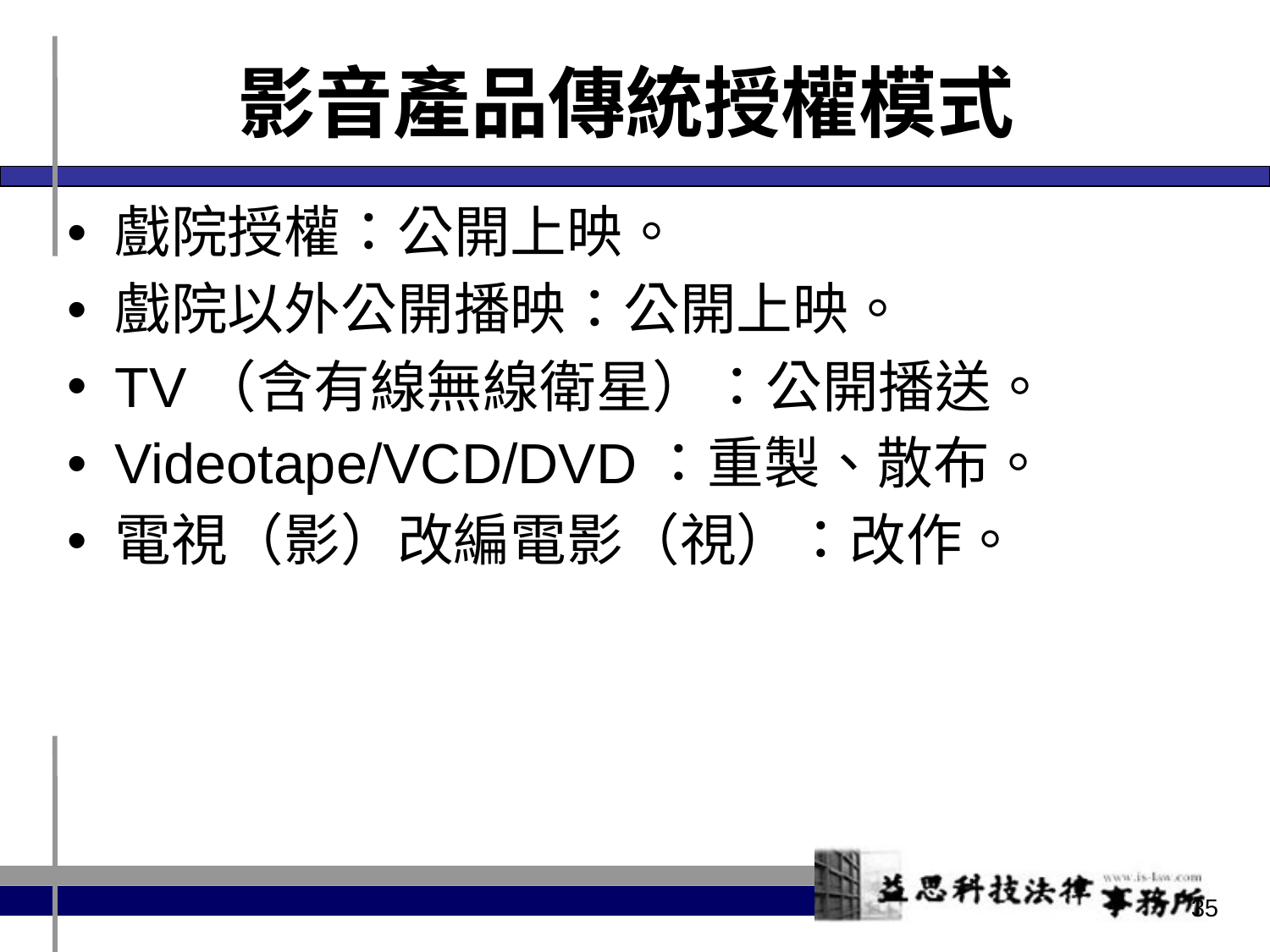

# 影音產品傳統授權模式
戲院授權：公開上映。
戲院以外公開播映：公開上映。
TV（含有線無線衛星）：公開播送。
Videotape/VCD/DVD：重製、散布。
電視（影）改編電影（視）：改作。
35